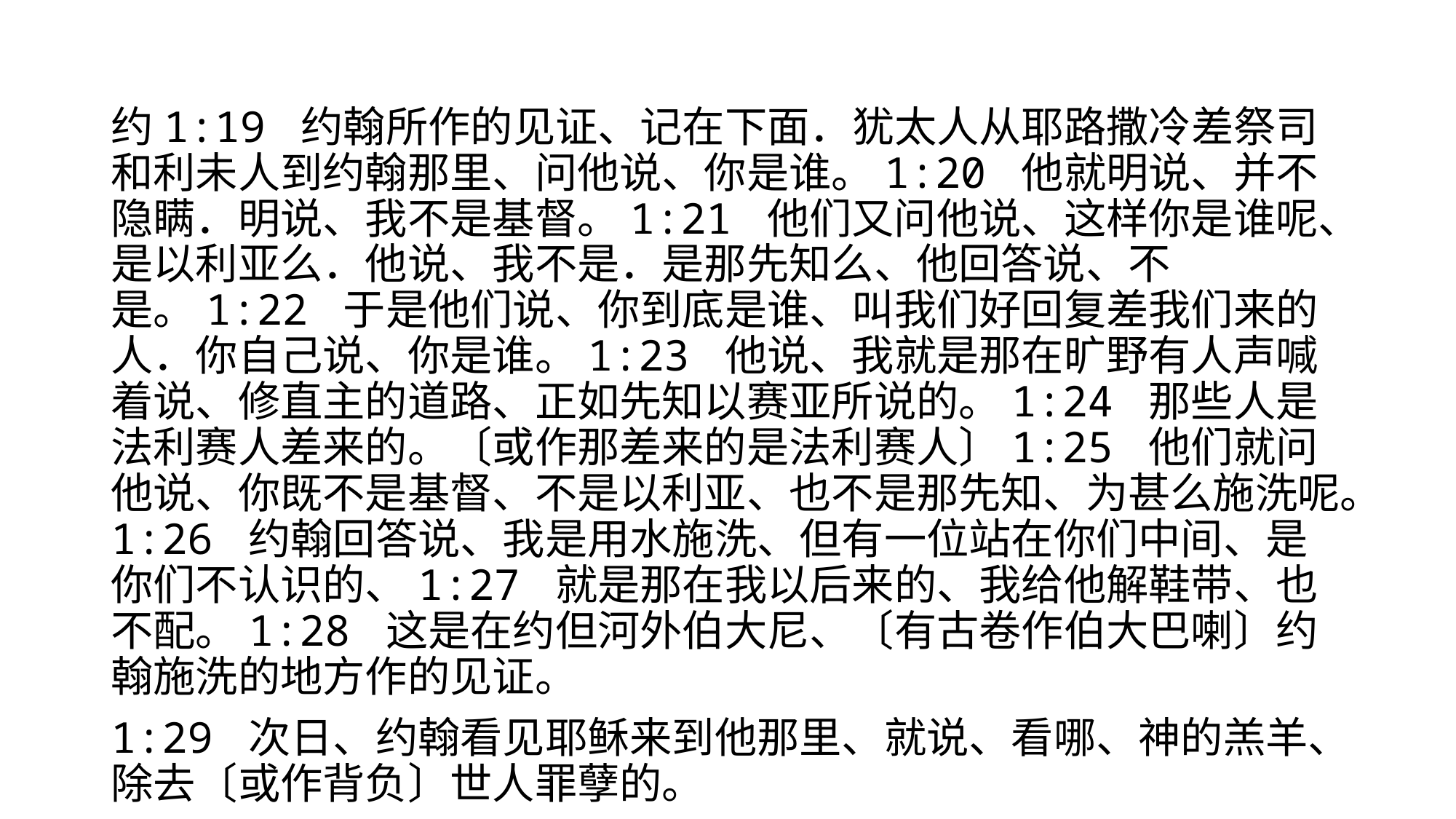

#
约1:19 约翰所作的见证、记在下面．犹太人从耶路撒冷差祭司和利未人到约翰那里、问他说、你是谁。1:20 他就明说、并不隐瞒．明说、我不是基督。1:21 他们又问他说、这样你是谁呢、是以利亚么．他说、我不是．是那先知么、他回答说、不是。1:22 于是他们说、你到底是谁、叫我们好回复差我们来的人．你自己说、你是谁。1:23 他说、我就是那在旷野有人声喊着说、修直主的道路、正如先知以赛亚所说的。1:24 那些人是法利赛人差来的。〔或作那差来的是法利赛人〕1:25 他们就问他说、你既不是基督、不是以利亚、也不是那先知、为甚么施洗呢。1:26 约翰回答说、我是用水施洗、但有一位站在你们中间、是你们不认识的、1:27 就是那在我以后来的、我给他解鞋带、也不配。1:28 这是在约但河外伯大尼、〔有古卷作伯大巴喇〕约翰施洗的地方作的见证。
1:29 次日、约翰看见耶稣来到他那里、就说、看哪、神的羔羊、除去〔或作背负〕世人罪孽的。